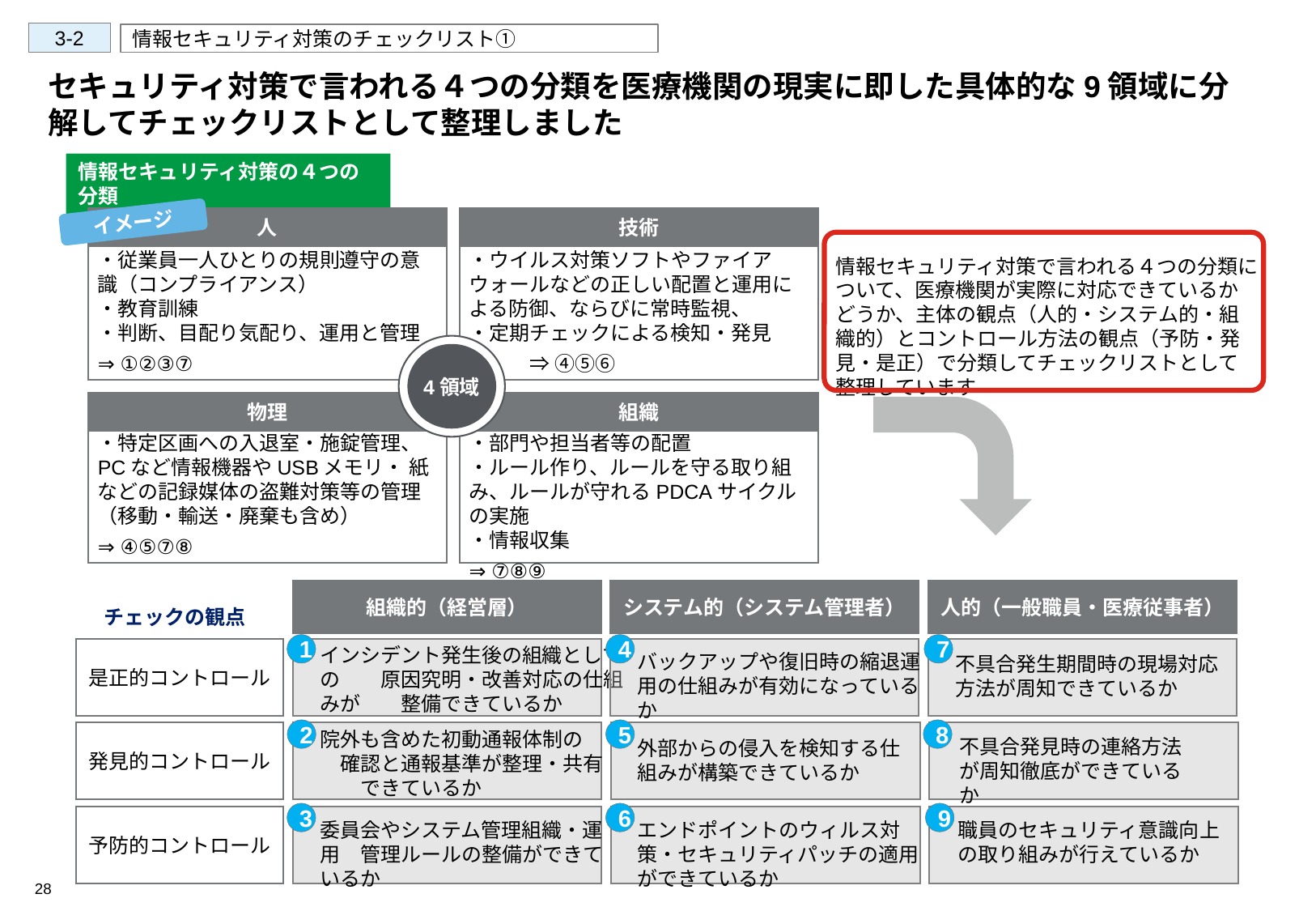

3-2
情報セキュリティ対策のチェックリスト①
# セキュリティ対策で言われる４つの分類を医療機関の現実に即した具体的な9領域に分解してチェックリストとして整理しました
情報セキュリティ対策の４つの分類
イメージ
人

・従業員一人ひとりの規則遵守の意識（コンプライアンス）
・教育訓練
・判断、目配り気配り、運用と管理
⇒ ①②③⑦

技術

・ウイルス対策ソフトやファイアウォールなどの正しい配置と運用による防御、ならびに常時監視、
・定期チェックによる検知・発見
　　　⇒ ④⑤⑥
Ｌｌ
4領域

・特定区画への入退室・施錠管理、PCなど情報機器やUSBメモリ・ 紙などの記録媒体の盗難対策等の管理
（移動・輸送・廃棄も含め）
⇒ ④⑤⑦⑧
物理

・部門や担当者等の配置
・ルール作り、ルールを守る取り組み、ルールが守れるPDCAサイクルの実施
・情報収集
⇒ ⑦⑧⑨
組織

情報セキュリティ対策で言われる４つの分類について、医療機関が実際に対応できているかどうか、主体の観点（人的・システム的・組織的）とコントロール方法の観点（予防・発見・是正）で分類してチェックリストとして整理しています

組織的（経営層）
システム的（システム管理者）
人的（一般職員・医療従事者）
チェックの観点
インシデント発生後の組織としての　　原因究明・改善対応の仕組みが　　整備できているか

是正的コントロール

バックアップや復旧時の縮退運用の仕組みが有効になっているか
不具合発生期間時の現場対応方法が周知できているか
院外も含めた初動通報体制の　　確認と通報基準が整理・共有　　できているか

発見的コントロール

不具合発見時の連絡方法が周知徹底ができているか
外部からの侵入を検知する仕組みが構築できているか
予防的コントロール

エンドポイントのウィルス対策・セキュリティパッチの適用ができているか
職員のセキュリティ意識向上の取り組みが行えているか

委員会やシステム管理組織・運用　管理ルールの整備ができているか
1
4
7
2
5
8
3
6
9
28